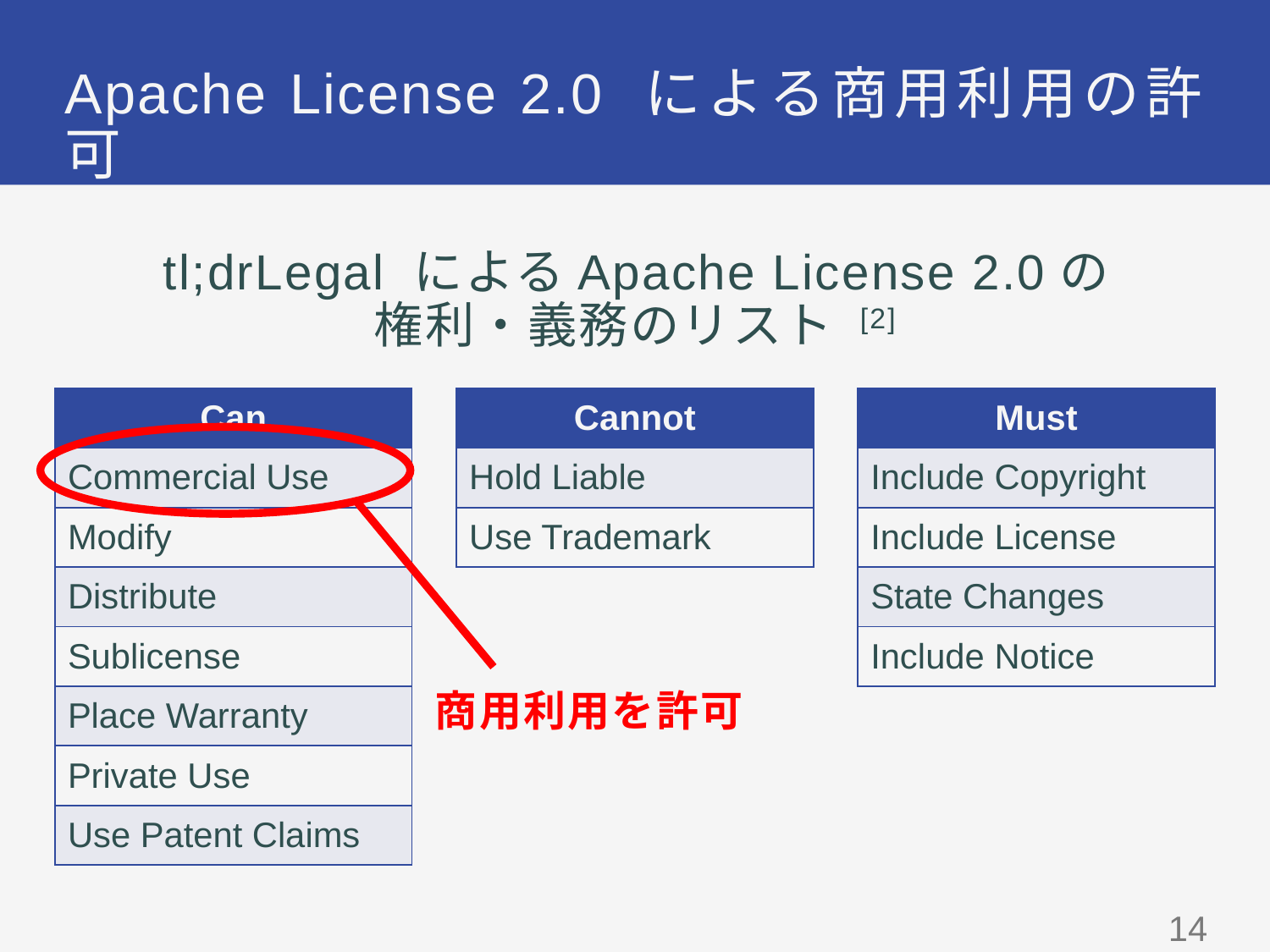

# Apache License 2.0 による商用利用の許可
tl;drLegal によるApache License 2.0の
権利・義務のリスト [2]

| Can |  | Cannot |  | Must |
| --- | --- | --- | --- | --- |
| Commercial Use |  | Hold Liable |  | Include Copyright |
| Modify |  | Use Trademark |  | Include License |
| Distribute |  |  |  | State Changes |
| Sublicense |  |  |  | Include Notice |
| Place Warranty |  |  |  |  |
| Private Use |  |  |  |  |
| Use Patent Claims |  |  |  |  |

商用利用を許可

14